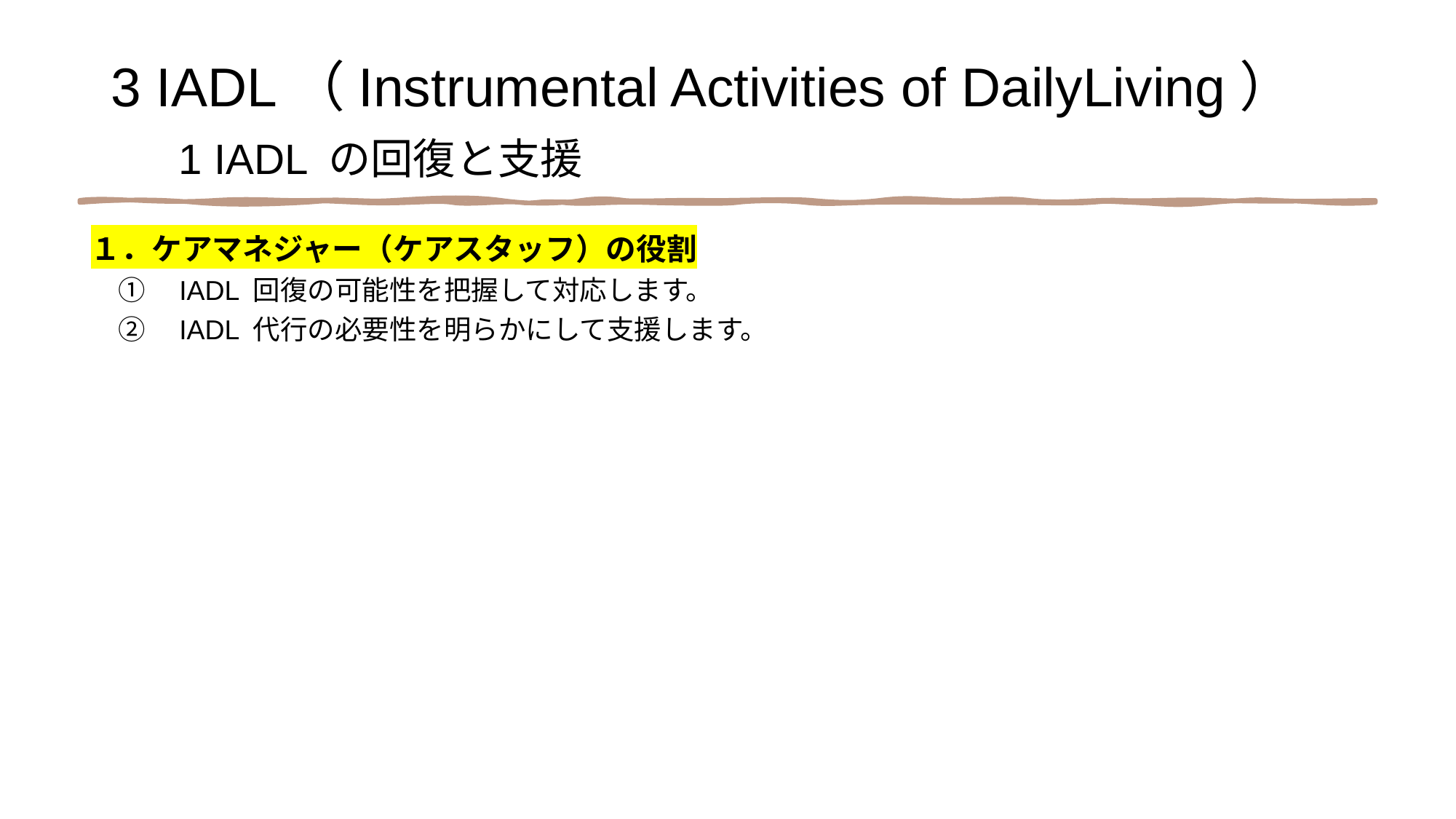

3 IADL（Instrumental Activities of DailyLiving）
　1 IADL の回復と支援

１．ケアマネジャー（ケアスタッフ）の役割
　①　IADL 回復の可能性を把握して対応します。
　②　IADL 代行の必要性を明らかにして支援します。